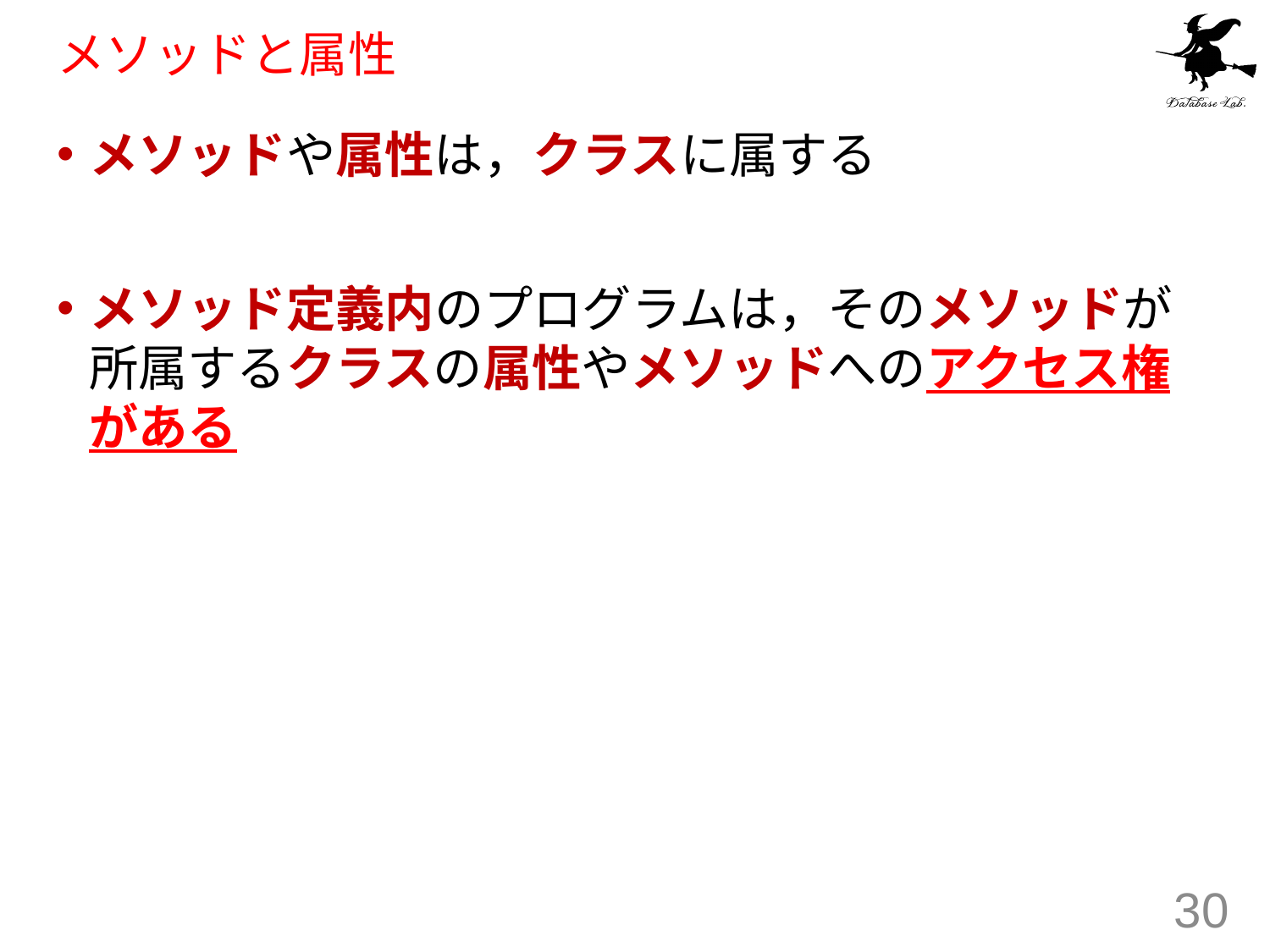

# メソッドと属性
メソッドや属性は，クラスに属する

メソッド定義内のプログラムは，そのメソッドが所属するクラスの属性やメソッドへのアクセス権がある

30